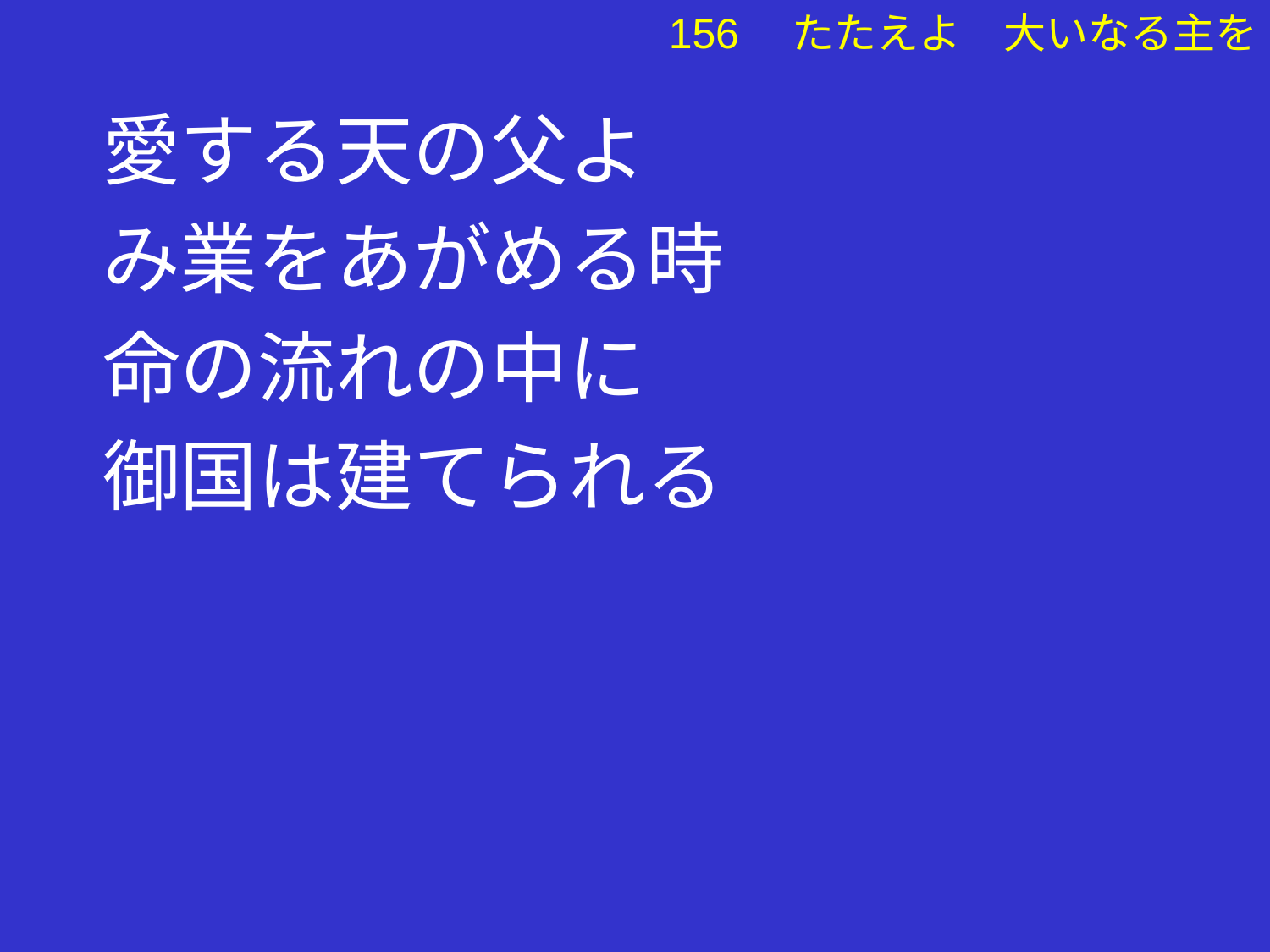

愛する天の父よ
み業をあがめる時
命の流れの中に
御国は建てられる
# 156　たたえよ　大いなる主を